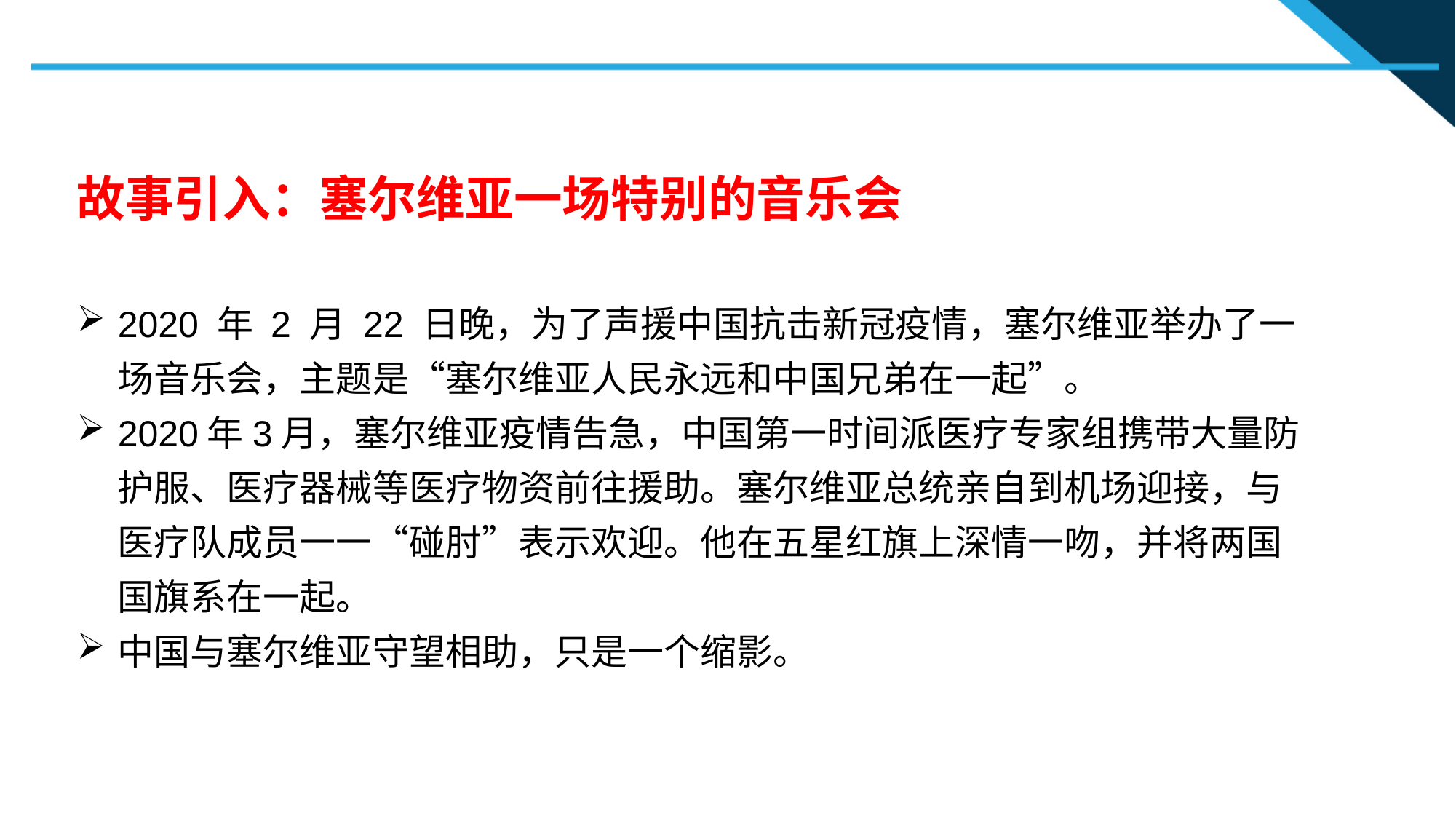

故事引入：塞尔维亚一场特别的音乐会

2020 年 2 月 22 日晚，为了声援中国抗击新冠疫情，塞尔维亚举办了一场音乐会，主题是“塞尔维亚人民永远和中国兄弟在一起”。
2020年3月，塞尔维亚疫情告急，中国第一时间派医疗专家组携带大量防护服、医疗器械等医疗物资前往援助。塞尔维亚总统亲自到机场迎接，与医疗队成员一一“碰肘”表示欢迎。他在五星红旗上深情一吻，并将两国国旗系在一起。
中国与塞尔维亚守望相助，只是一个缩影。